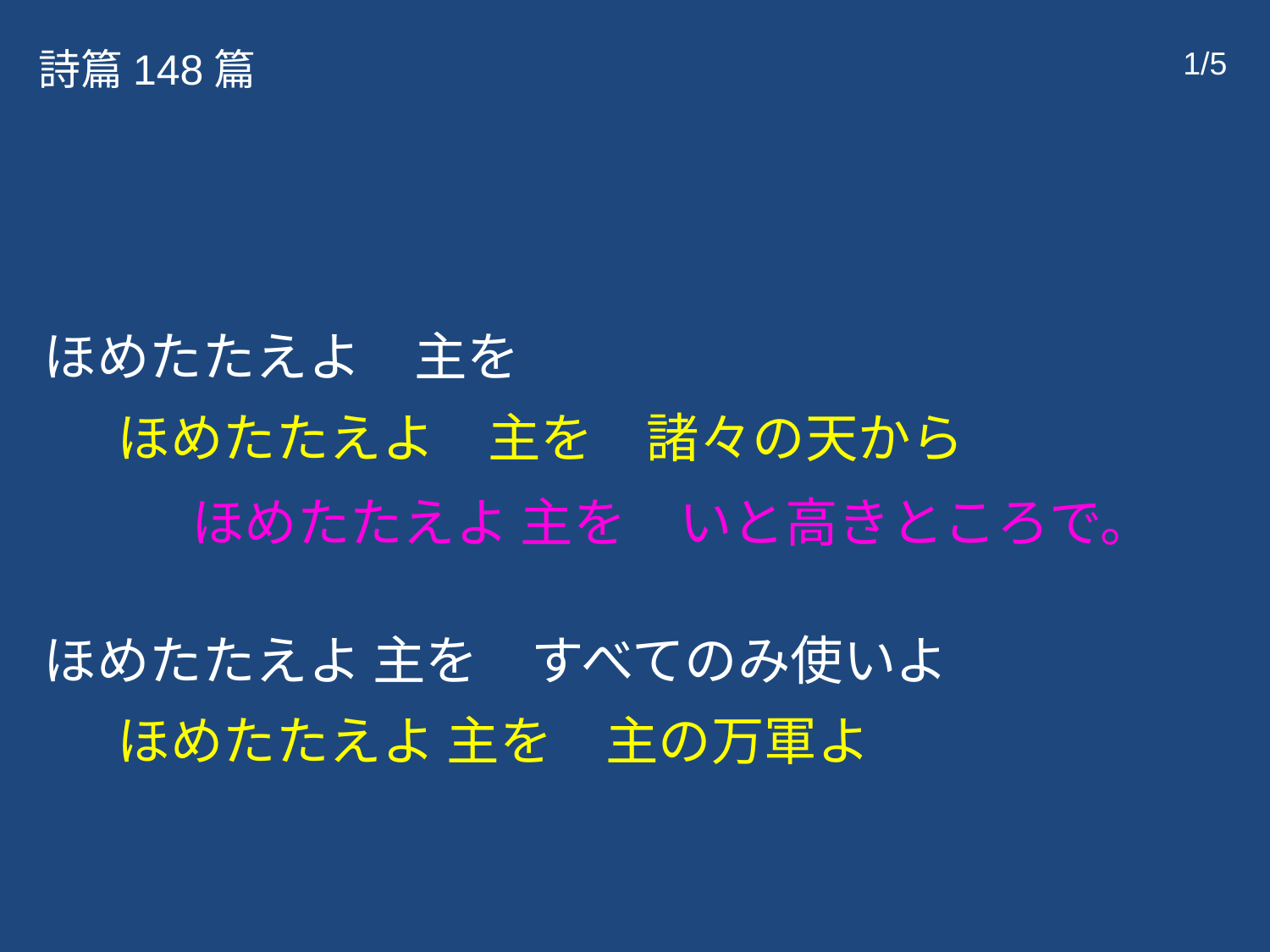

詩篇148篇
1/5

ほめたたえよ　主を
ほめたたえよ　主を　諸々の天から
ほめたたえよ 主を　いと高きところで。
ほめたたえよ 主を　すべてのみ使いよ
ほめたたえよ 主を　主の万軍よ